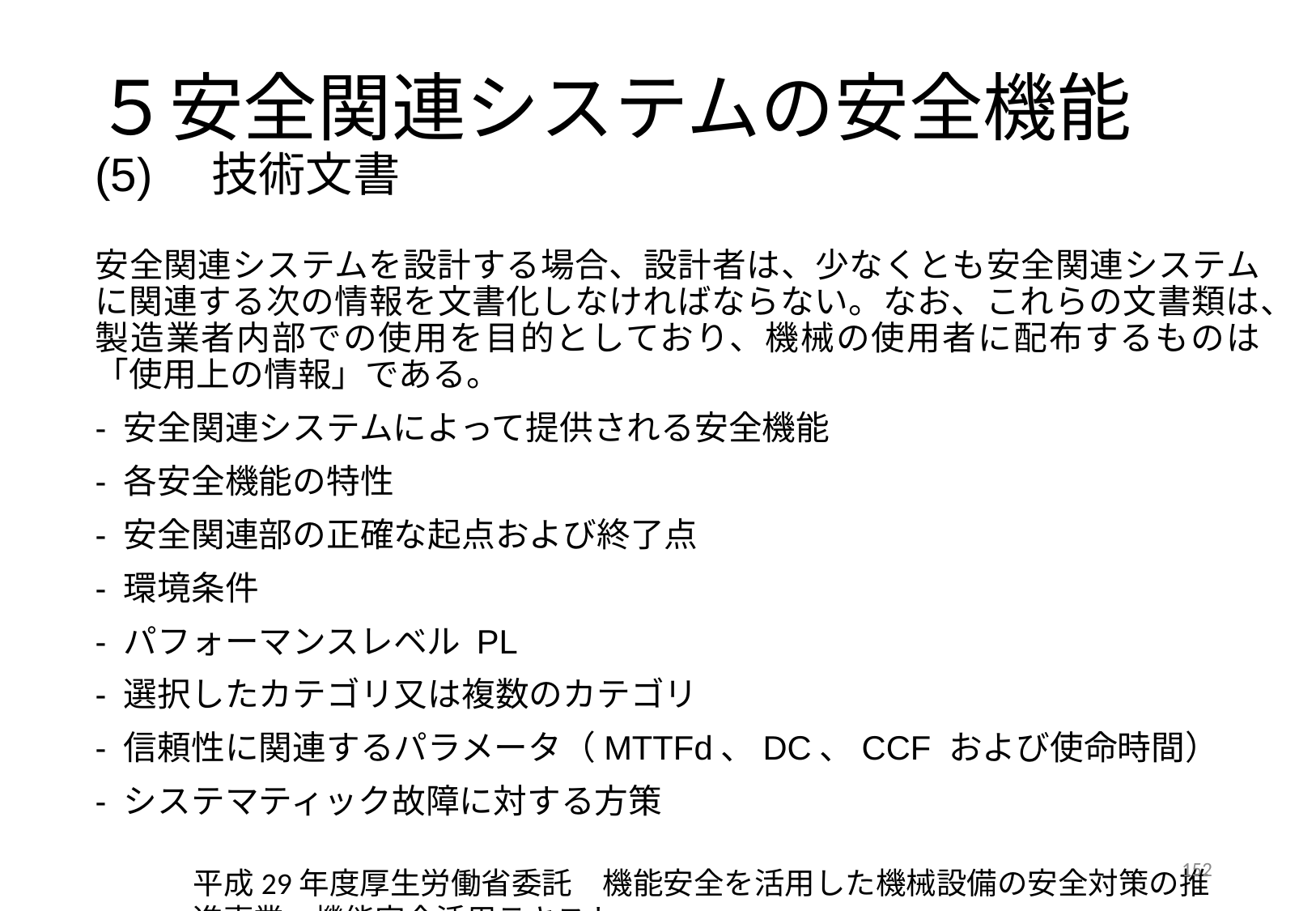

# ５安全関連システムの安全機能 (5)　技術文書
安全関連システムを設計する場合、設計者は、少なくとも安全関連システムに関連する次の情報を文書化しなければならない。なお、これらの文書類は、製造業者内部での使用を目的としており、機械の使用者に配布するものは「使用上の情報」である。
- 安全関連システムによって提供される安全機能
- 各安全機能の特性
- 安全関連部の正確な起点および終了点
- 環境条件
- パフォーマンスレベル PL
- 選択したカテゴリ又は複数のカテゴリ
- 信頼性に関連するパラメータ（MTTFd、DC、CCF および使命時間）
- システマティック故障に対する方策
152
平成29年度厚生労働省委託　機能安全を活用した機械設備の安全対策の推進事業　機能安全活用テキスト